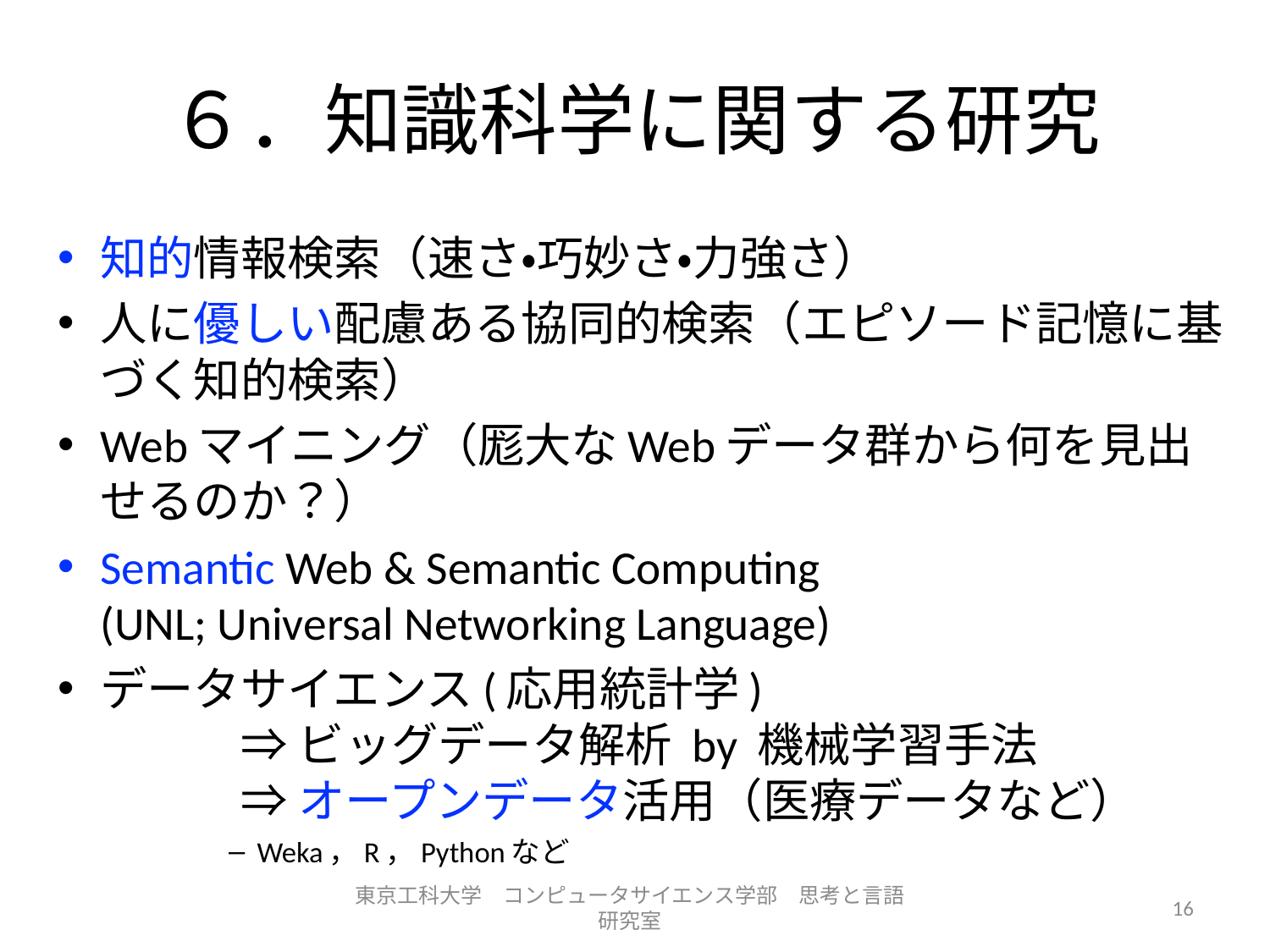

# ６．知識科学に関する研究
知的情報検索（速さ・巧妙さ・力強さ）
人に優しい配慮ある協同的検索（エピソード記憶に基づく知的検索）
Webマイニング（厖大なWebデータ群から何を見出せるのか？）
Semantic Web & Semantic Computing
(UNL; Universal Networking Language)
データサイエンス(応用統計学)
　　　⇒ ビッグデータ解析 by 機械学習手法
　　　⇒ オープンデータ活用（医療データなど）
Weka，R，Pythonなど
東京工科大学　コンピュータサイエンス学部　思考と言語研究室
16